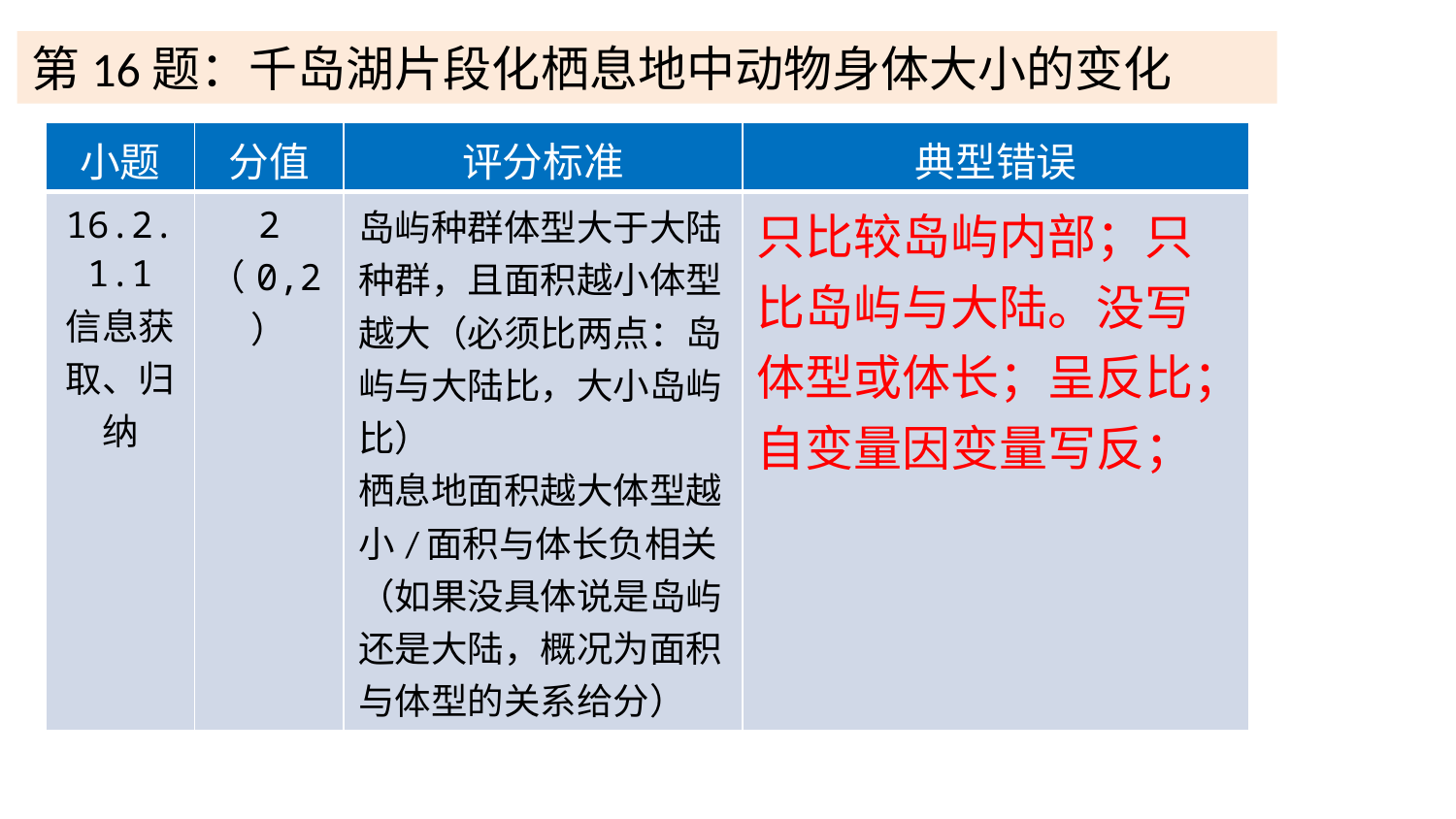

第16题：千岛湖片段化栖息地中动物身体大小的变化
| 小题 | 分值 | 评分标准 | 典型错误 |
| --- | --- | --- | --- |
| 16.2.1.1 信息获取、归纳 | 2 （0,2） | 岛屿种群体型大于大陆种群，且面积越小体型越大（必须比两点：岛屿与大陆比，大小岛屿比） 栖息地面积越大体型越小/面积与体长负相关（如果没具体说是岛屿还是大陆，概况为面积与体型的关系给分） | 只比较岛屿内部；只比岛屿与大陆。没写体型或体长；呈反比；自变量因变量写反； |